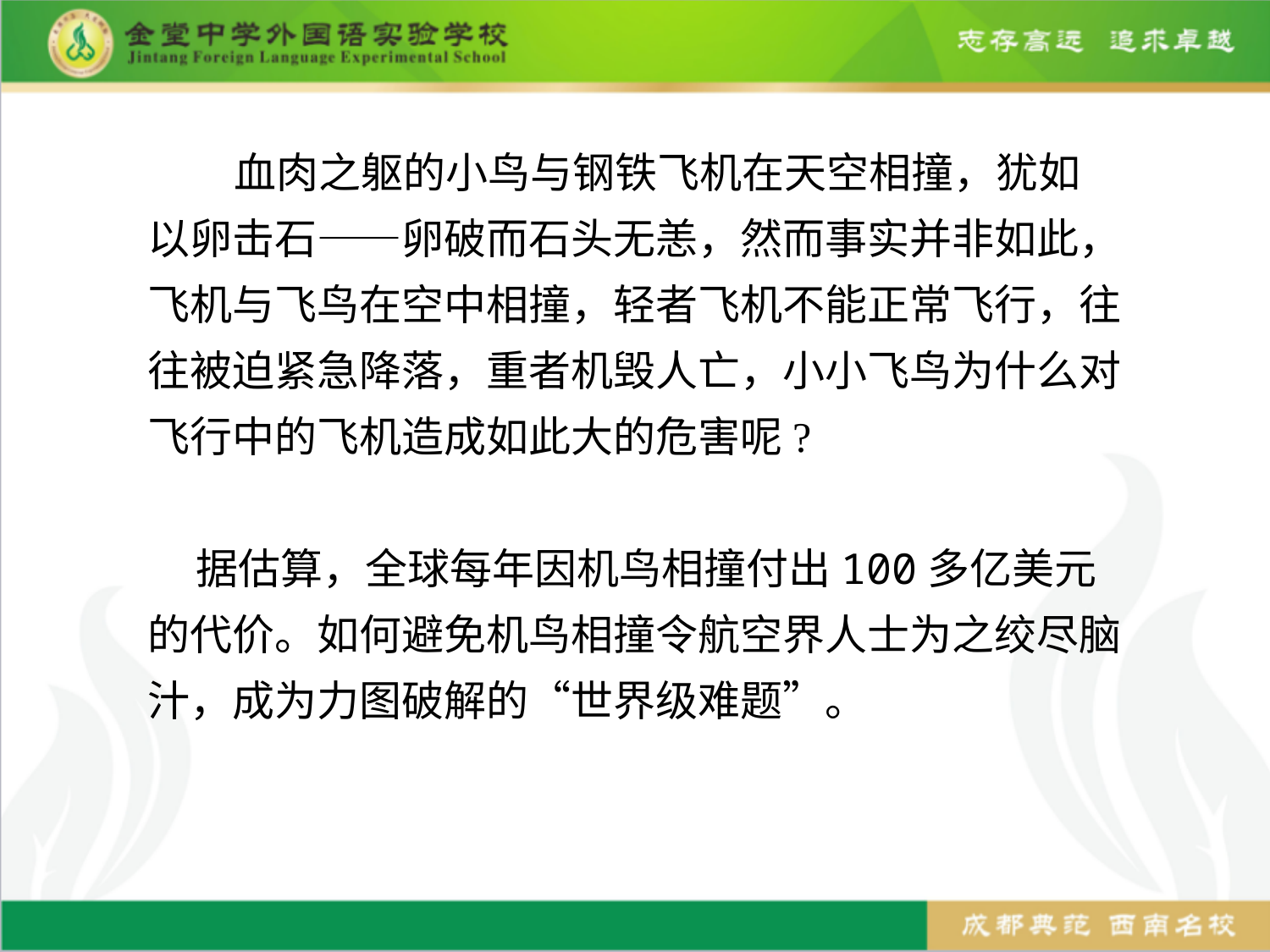

血肉之躯的小鸟与钢铁飞机在天空相撞，犹如以卵击石——卵破而石头无恙，然而事实并非如此，飞机与飞鸟在空中相撞，轻者飞机不能正常飞行，往往被迫紧急降落，重者机毁人亡，小小飞鸟为什么对飞行中的飞机造成如此大的危害呢?

    据估算，全球每年因机鸟相撞付出100多亿美元的代价。如何避免机鸟相撞令航空界人士为之绞尽脑汁，成为力图破解的“世界级难题”。